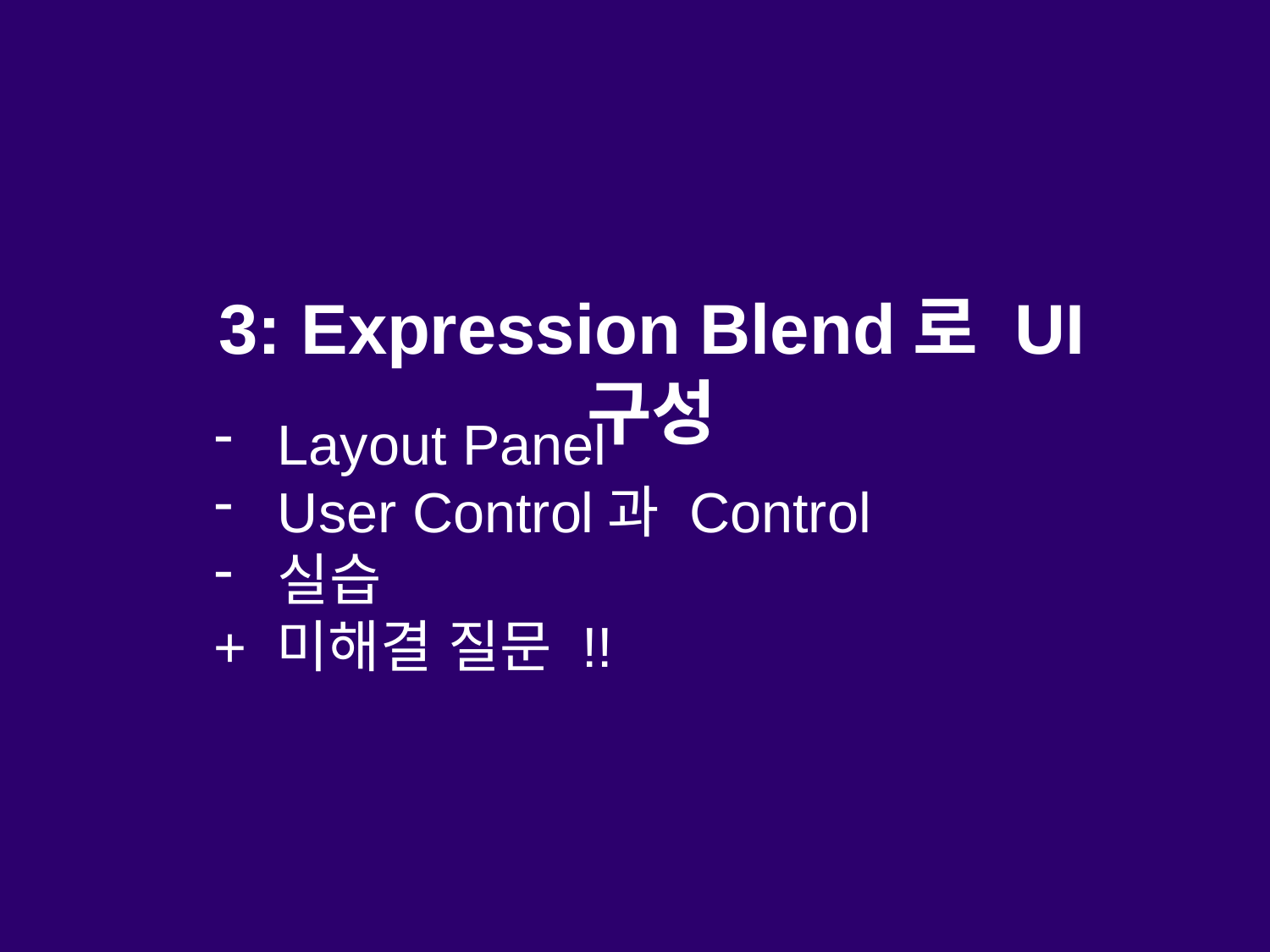

3: Expression Blend로 UI 구성
Layout Panel
User Control과 Control
실습
+ 미해결 질문 !!